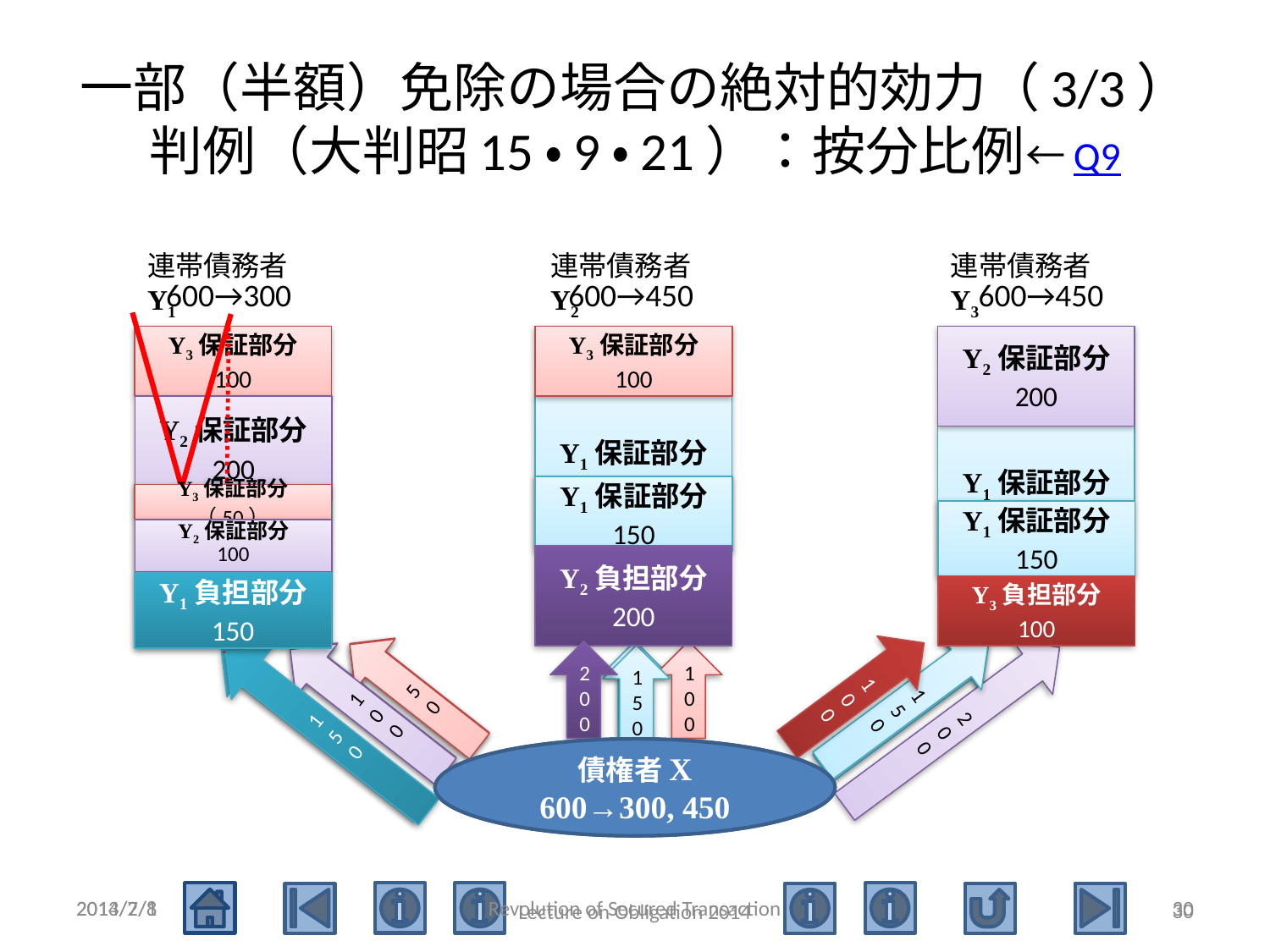

# 一部（半額）免除の場合の絶対的効力（3/3） 判例（大判昭15・9・21）：按分比例←Q9
連帯債務者Y1
連帯債務者Y2
連帯債務者Y3
600→300
600→450
600→450
Y3保証部分
100
Y3保証部分
100
Y2保証部分
200
Y2保証部分
200
Y1保証部分
300
Y1保証部分
300
Y1保証部分
150
Y3保証部分（50）
Y1負担部分
300
Y1保証部分
150
Y2保証部分
100
Y2負担部分
200
Y1負担部分
150
Y3負担部分
100
200
300
150
150
300
100
200
100
100
50
200
300
100
150
債権者X
600
債権者X
600→300, 450
2014/7/8
2013/2/1
Revolution of Secured Transaction
30
30
Lecture on Obligation 2014